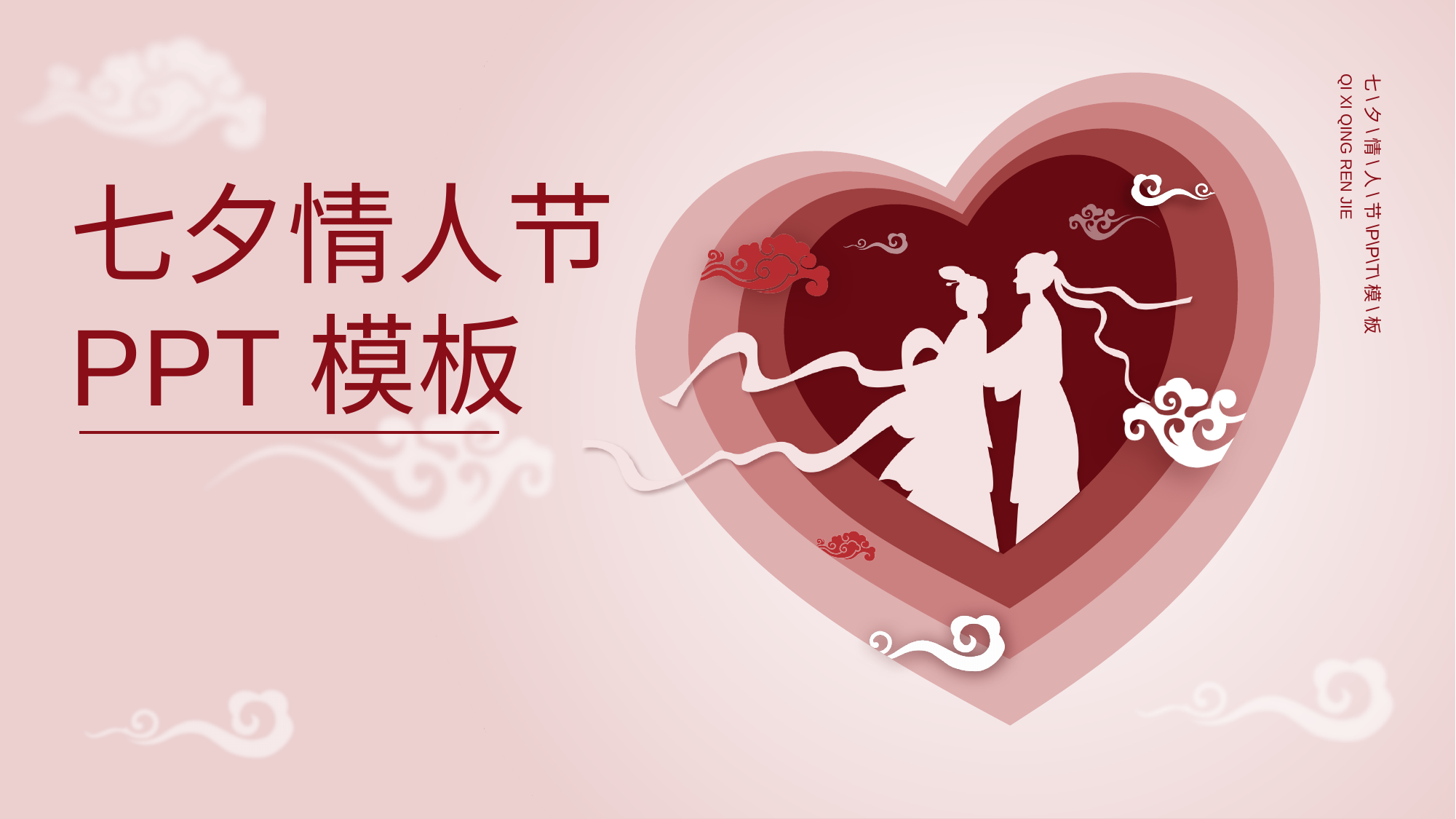

QI XI QING REN JIE
七\夕\情\人\节\P\P\T\模\板
七夕情人节
PPT模板